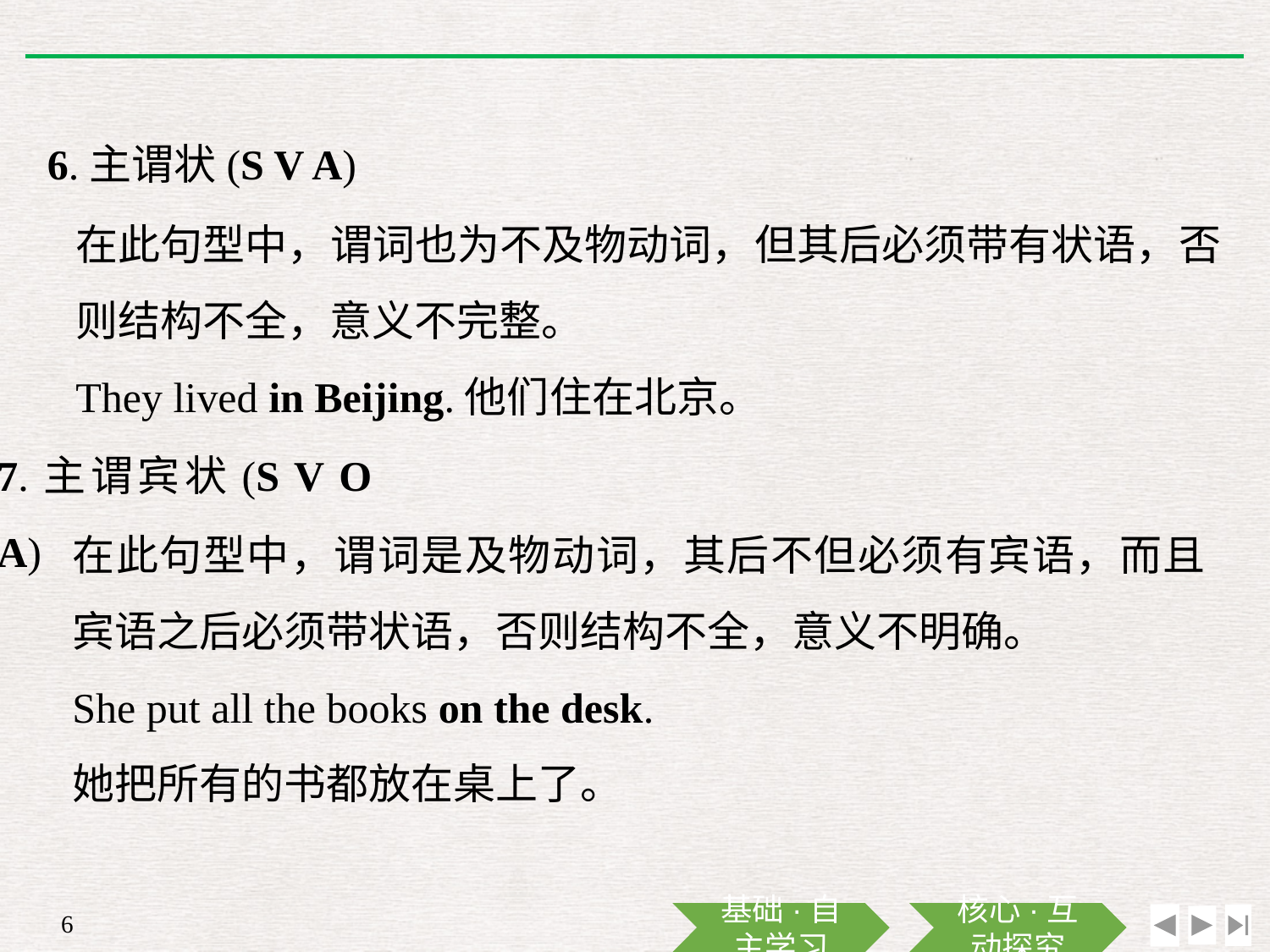

6.主谓状(S V A)
在此句型中，谓词也为不及物动词，但其后必须带有状语，否则结构不全，意义不完整。
They lived in Beijing.他们住在北京。
7.主谓宾状(S V O A)
在此句型中，谓词是及物动词，其后不但必须有宾语，而且宾语之后必须带状语，否则结构不全，意义不明确。
She put all the books on the desk.
她把所有的书都放在桌上了。